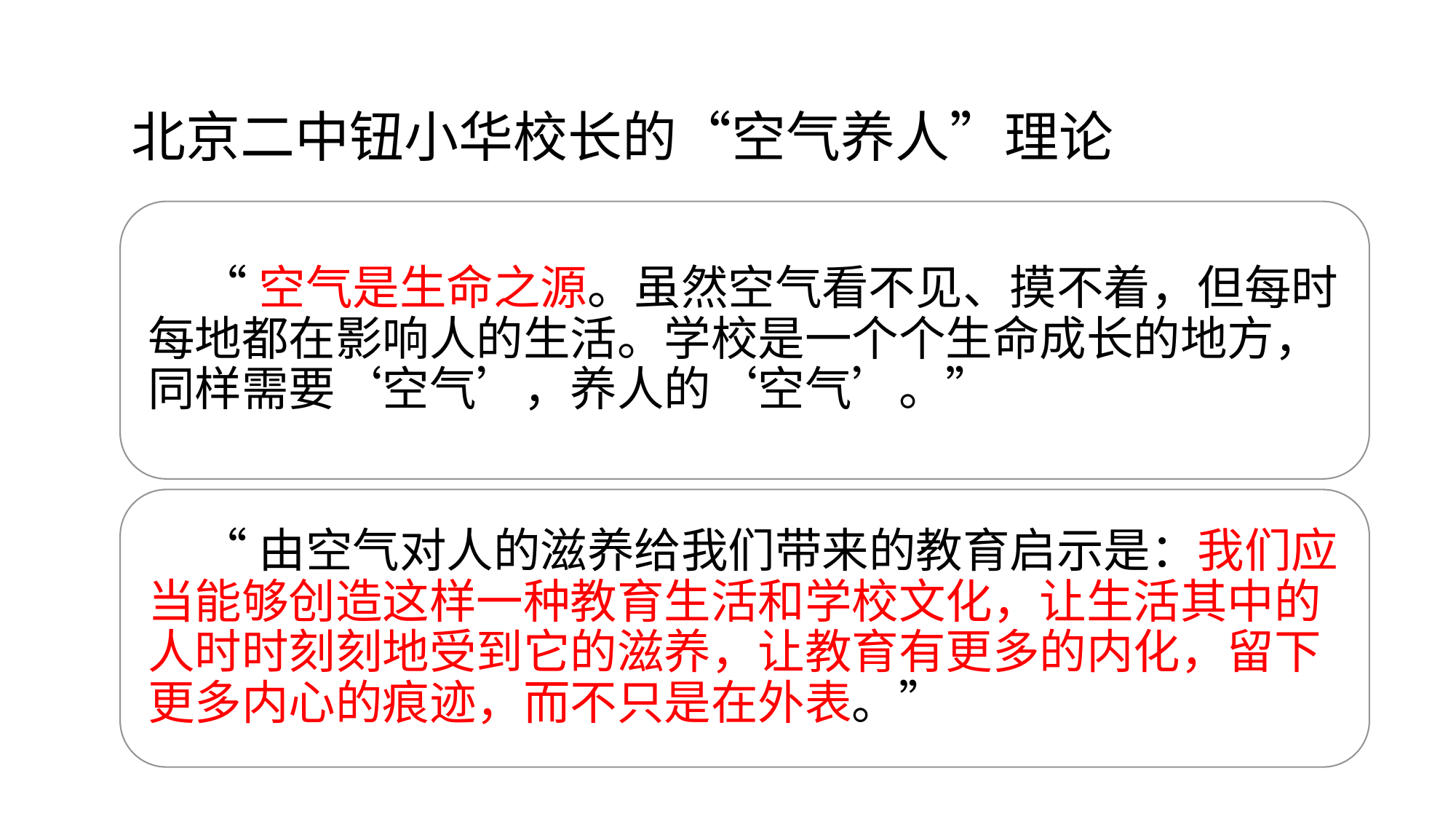

# 北京二中钮小华校长的“空气养人”理论
     “空气是生命之源。虽然空气看不见、摸不着，但每时每地都在影响人的生活。学校是一个个生命成长的地方，同样需要‘空气’，养人的‘空气’。”
     “由空气对人的滋养给我们带来的教育启示是：我们应当能够创造这样一种教育生活和学校文化，让生活其中的人时时刻刻地受到它的滋养，让教育有更多的内化，留下更多内心的痕迹，而不只是在外表。”